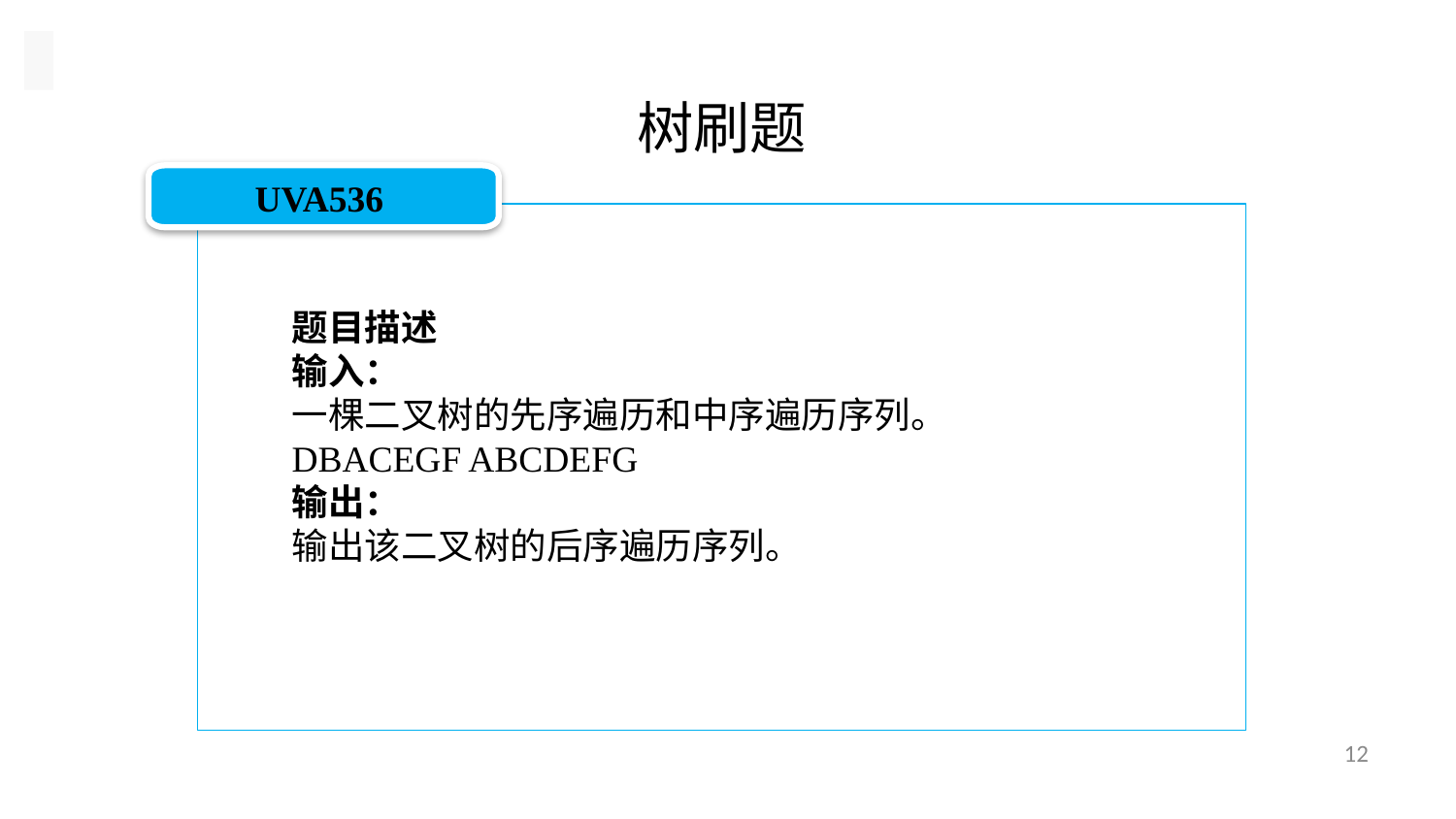

树刷题

UVA536
题目描述
输入：
一棵二叉树的先序遍历和中序遍历序列。
DBACEGF ABCDEFG
输出：
输出该二叉树的后序遍历序列。

12